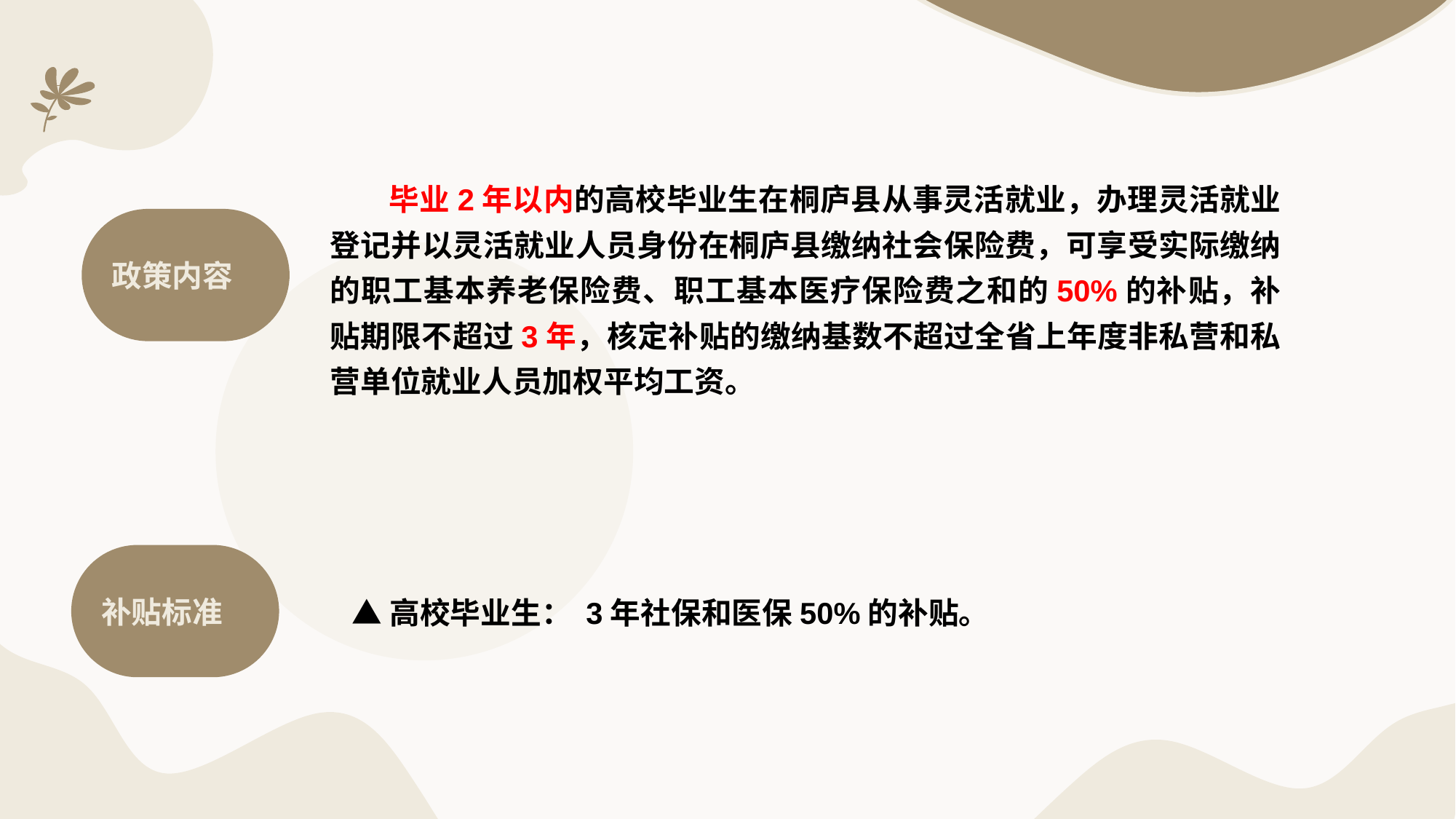

毕业2年以内的高校毕业生在桐庐县从事灵活就业，办理灵活就业登记并以灵活就业人员身份在桐庐县缴纳社会保险费，可享受实际缴纳的职工基本养老保险费、职工基本医疗保险费之和的50%的补贴，补贴期限不超过3年，核定补贴的缴纳基数不超过全省上年度非私营和私营单位就业人员加权平均工资。
政策内容

补贴标准
▲高校毕业生： 3年社保和医保50%的补贴。